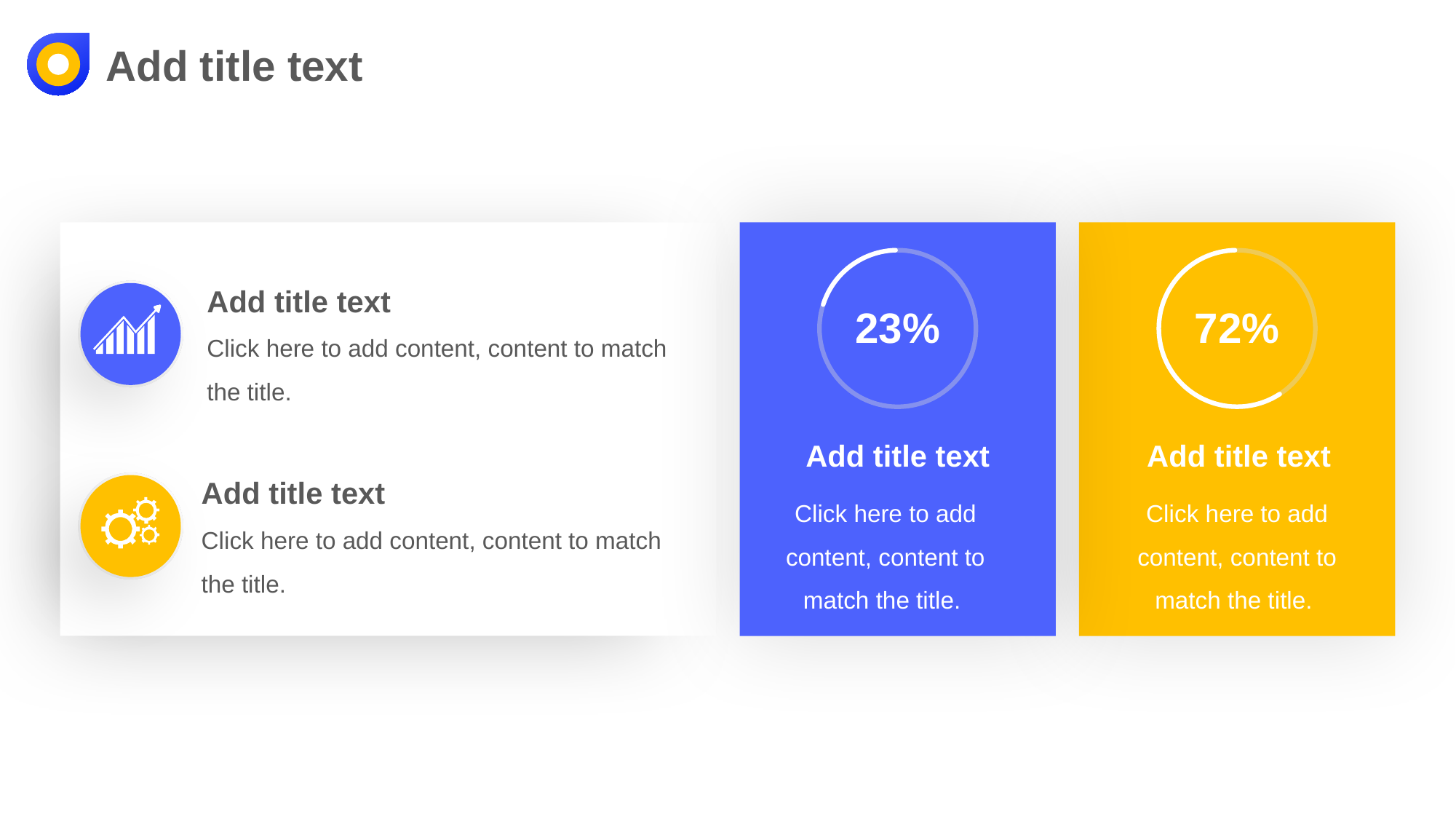

Add title text

Add title text
Click here to add content, content to match the title.

Add title text
Click here to add content, content to match the title.

23%
Add title text
Click here to add content, content to match the title.

72%
Add title text
Click here to add content, content to match the title.
PPT下载 http://www.1ppt.com/xiazai/